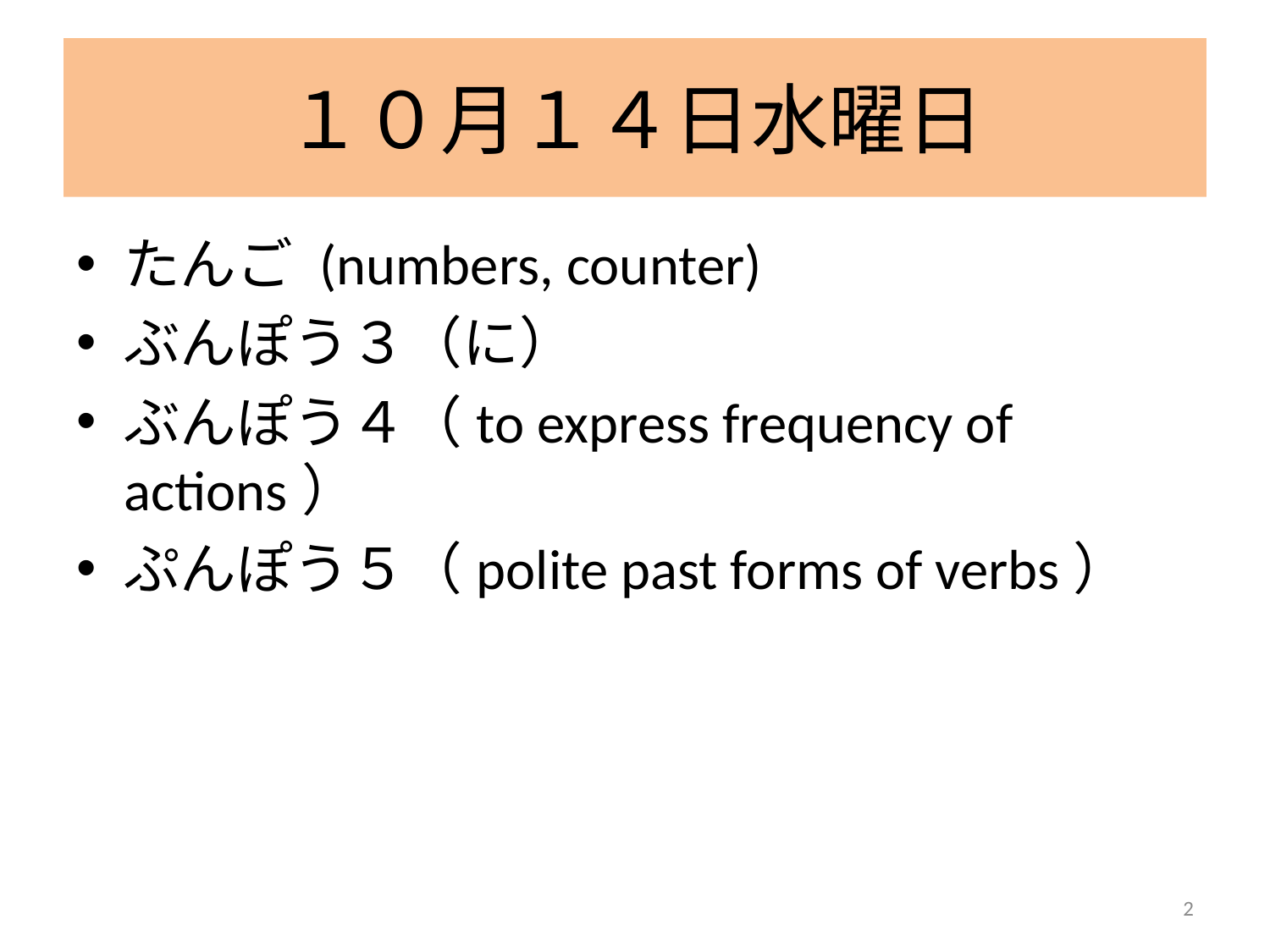

# １０月１４日水曜日
たんご (numbers, counter)
ぶんぽう３（に）
ぶんぽう４（to express frequency of actions）
ぷんぽう５（polite past forms of verbs）
2